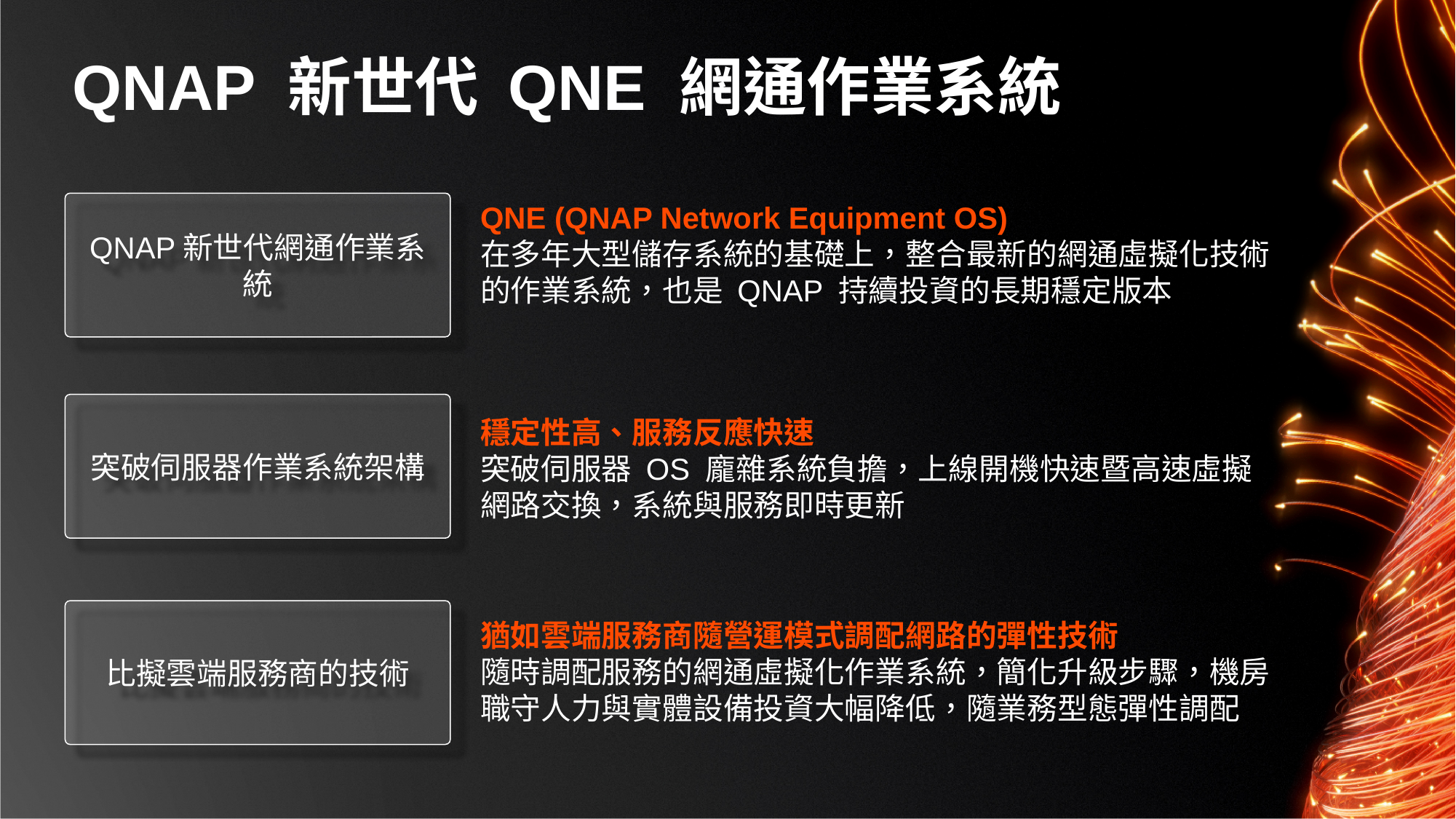

# QNAP 新世代 QNE 網通作業系統
QNAP新世代網通作業系統
QNE (QNAP Network Equipment OS)
在多年大型儲存系統的基礎上，整合最新的網通虛擬化技術的作業系統，也是 QNAP 持續投資的長期穩定版本
突破伺服器作業系統架構
穩定性高、服務反應快速
突破伺服器 OS 龐雜系統負擔，上線開機快速暨高速虛擬網路交換，系統與服務即時更新
比擬雲端服務商的技術
猶如雲端服務商隨營運模式調配網路的彈性技術
隨時調配服務的網通虛擬化作業系統，簡化升級步驟，機房職守人力與實體設備投資大幅降低，隨業務型態彈性調配